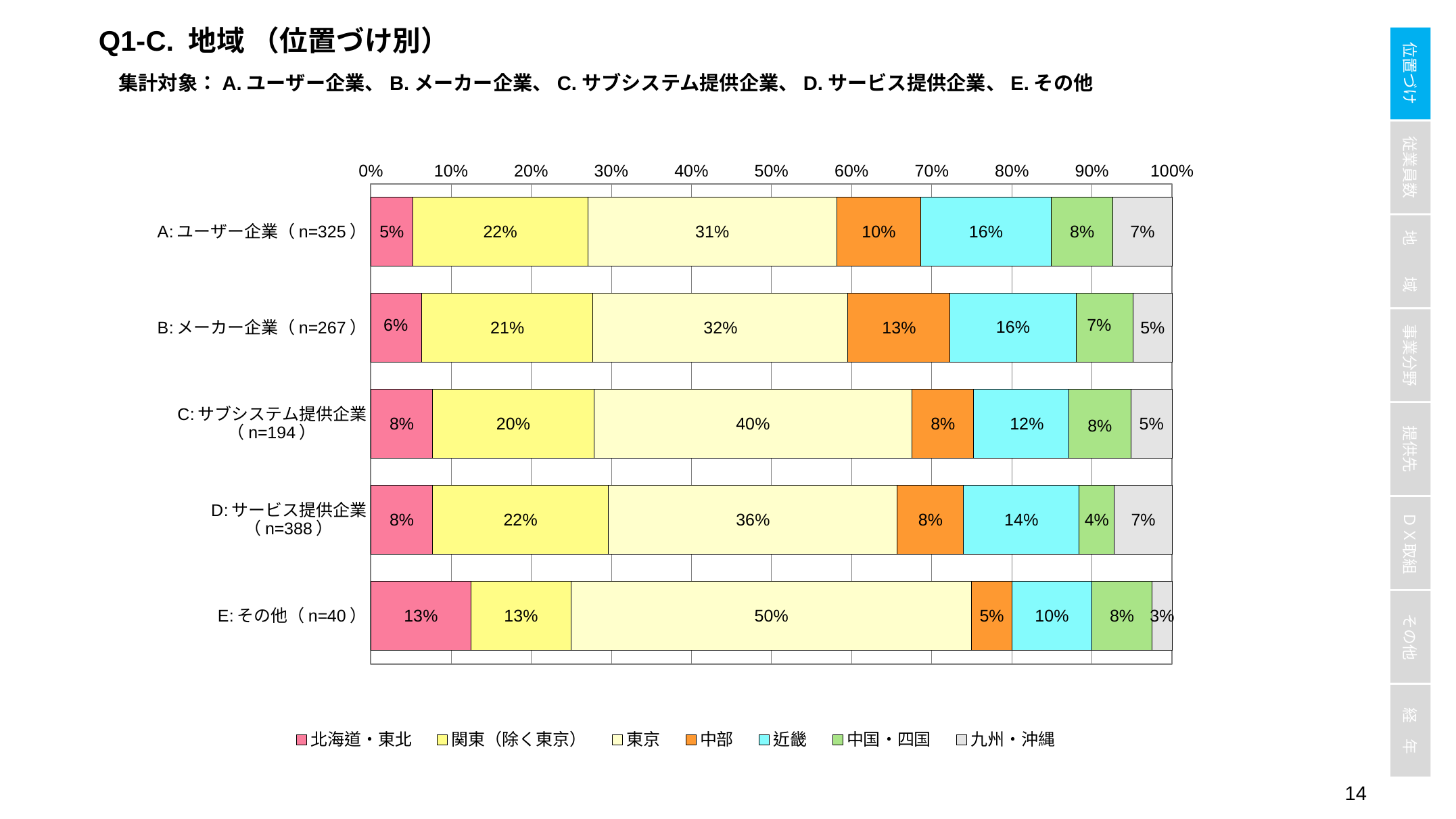

Q1-C. 地域 （位置づけ別）
集計対象：A.ユーザー企業、B.メーカー企業、C.サブシステム提供企業、D.サービス提供企業、E.その他

### Chart

| Category | 北海道・東北 | 関東（除く東京） | 東京 | 中部 | 近畿 | 中国・四国 | 九州・沖縄 |
|---|---|---|---|---|---|---|---|
| A:ユーザー企業（n=325） | 0.052307692307692305 | 0.21846153846153846 | 0.31076923076923074 | 0.10461538461538461 | 0.16307692307692306 | 0.07692307692307693 | 0.07384615384615385 |
| B:メーカー企業（n=267） | 0.06367041198501873 | 0.21348314606741572 | 0.31835205992509363 | 0.12734082397003746 | 0.15730337078651685 | 0.07116104868913857 | 0.04868913857677903 |
| C:サブシステム提供企業（n=194） | 0.07731958762886598 | 0.20103092783505155 | 0.39690721649484534 | 0.07731958762886598 | 0.11855670103092783 | 0.07731958762886598 | 0.05154639175257732 |
| D:サービス提供企業（n=388） | 0.07731958762886598 | 0.2190721649484536 | 0.36082474226804123 | 0.08247422680412371 | 0.14432989690721648 | 0.04381443298969072 | 0.07216494845360824 |
| E:その他（n=40） | 0.125 | 0.125 | 0.5 | 0.05 | 0.1 | 0.075 | 0.025 |
14